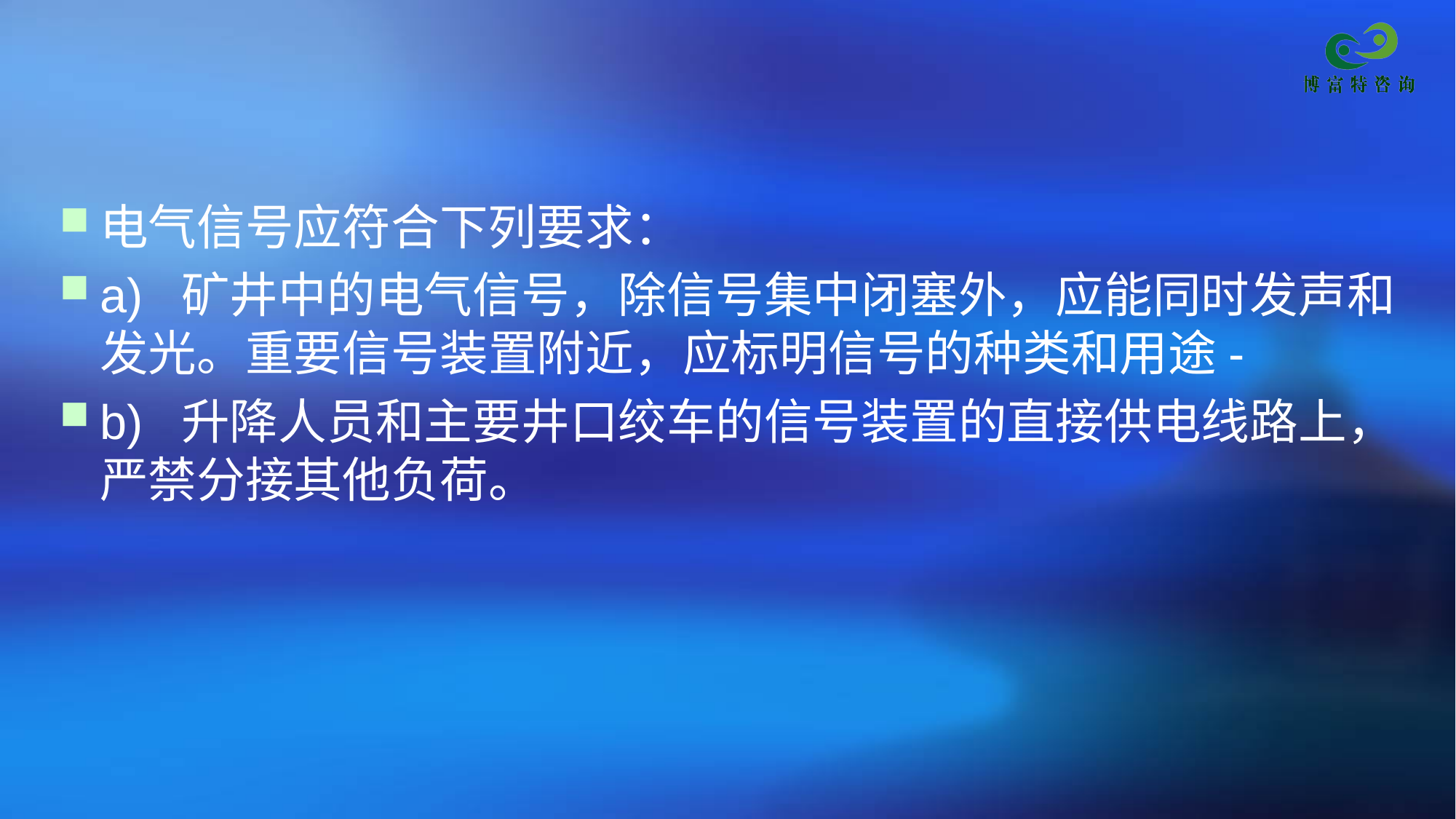

#
电气信号应符合下列要求：
a)  矿井中的电气信号，除信号集中闭塞外，应能同时发声和发光。重要信号装置附近，应标明信号的种类和用途-
b)  升降人员和主要井口绞车的信号装置的直接供电线路上，严禁分接其他负荷。